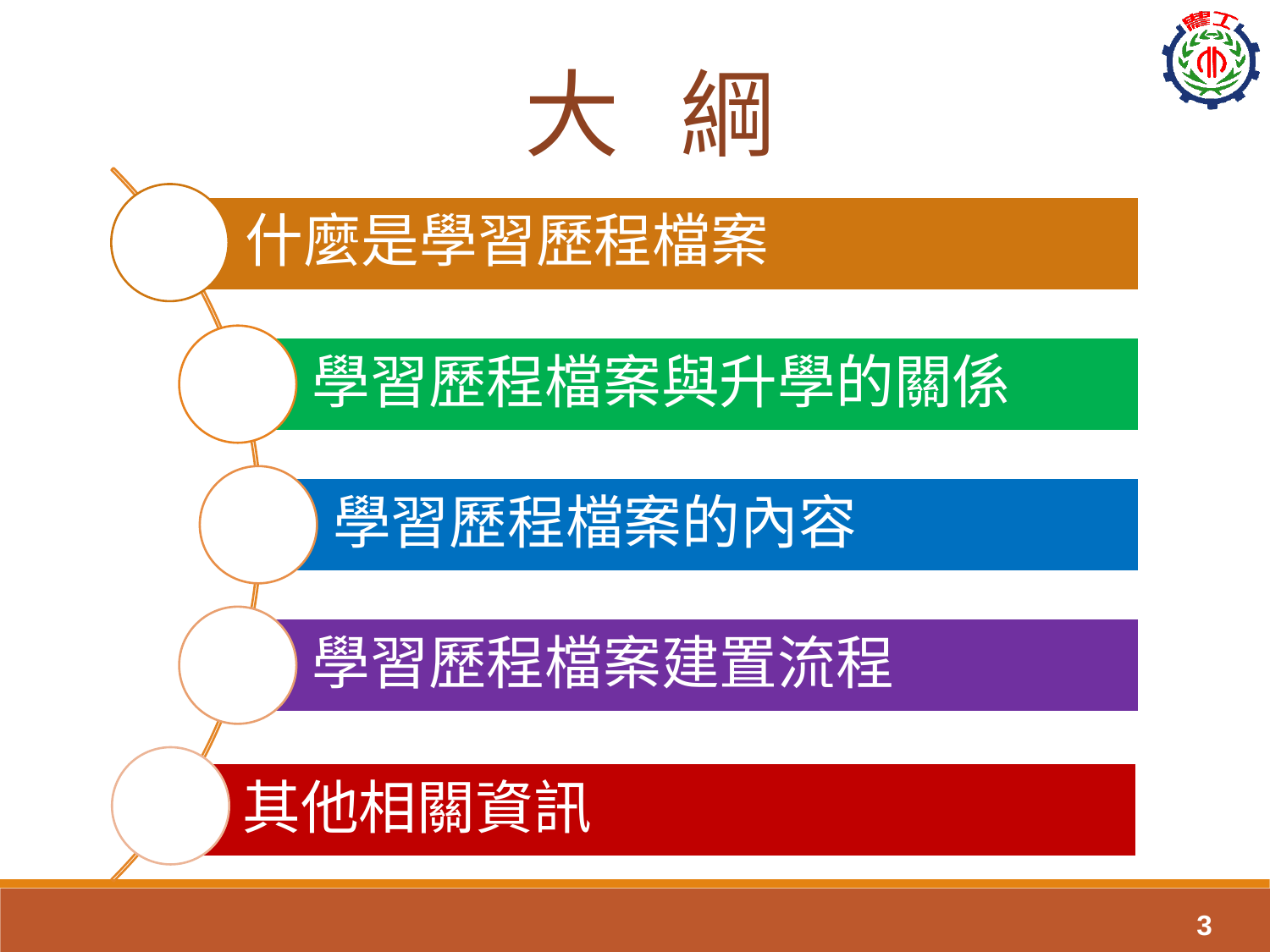

大   綱
什麼是學習歷程檔案
學習歷程檔案與升學的關係
學習歷程檔案的內容
學習歷程檔案建置流程
其他相關資訊